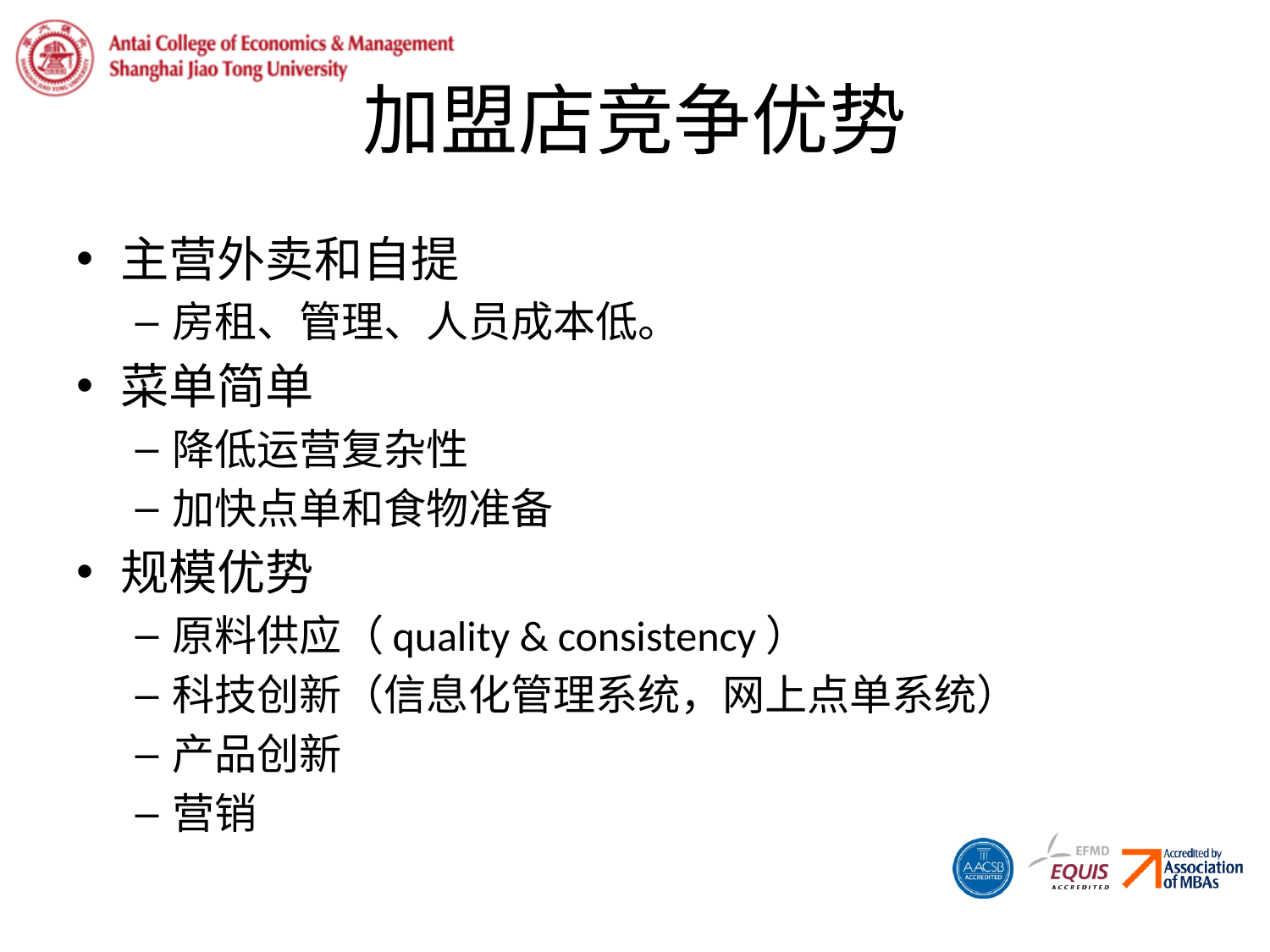

# 加盟店竞争优势
主营外卖和自提
房租、管理、人员成本低。
菜单简单
降低运营复杂性
加快点单和食物准备
规模优势
原料供应（quality & consistency）
科技创新（信息化管理系统，网上点单系统）
产品创新
营销